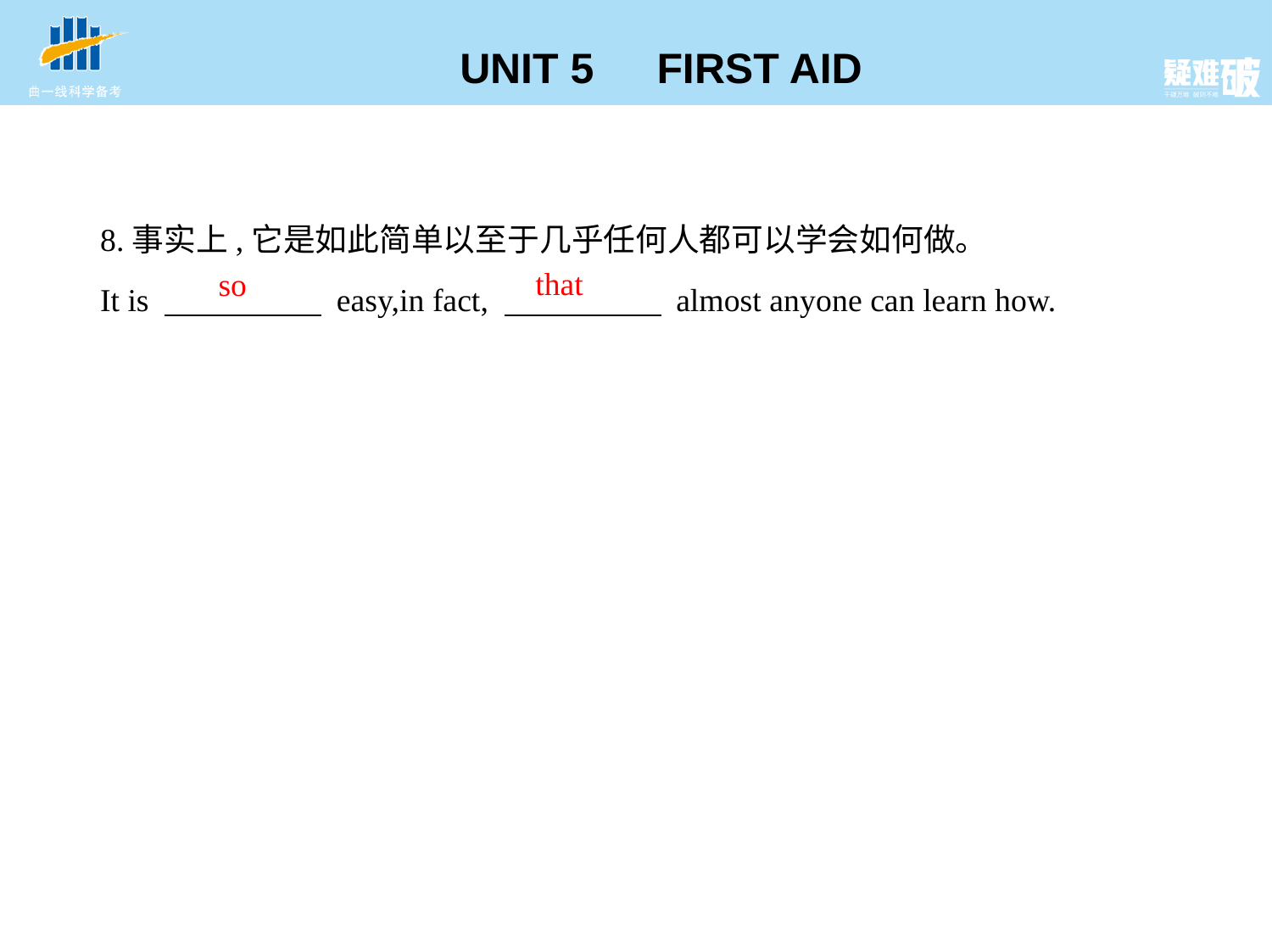

8.事实上,它是如此简单以至于几乎任何人都可以学会如何做。
It is 　　　　     easy,in fact, 　　　　     almost anyone can learn how.
that
so